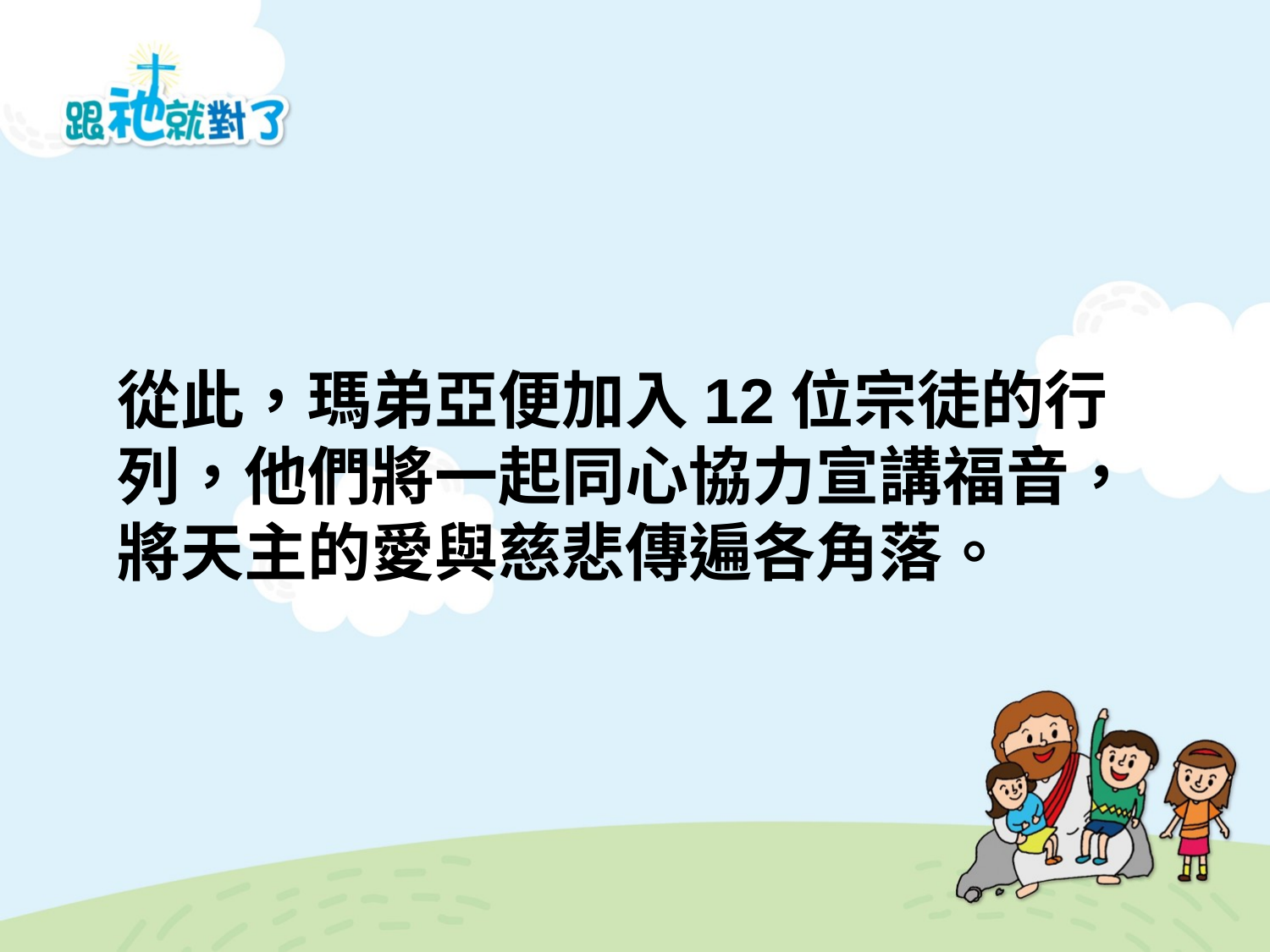

從此，瑪弟亞便加入12位宗徒的行列，他們將一起同心協力宣講福音，將天主的愛與慈悲傳遍各角落。